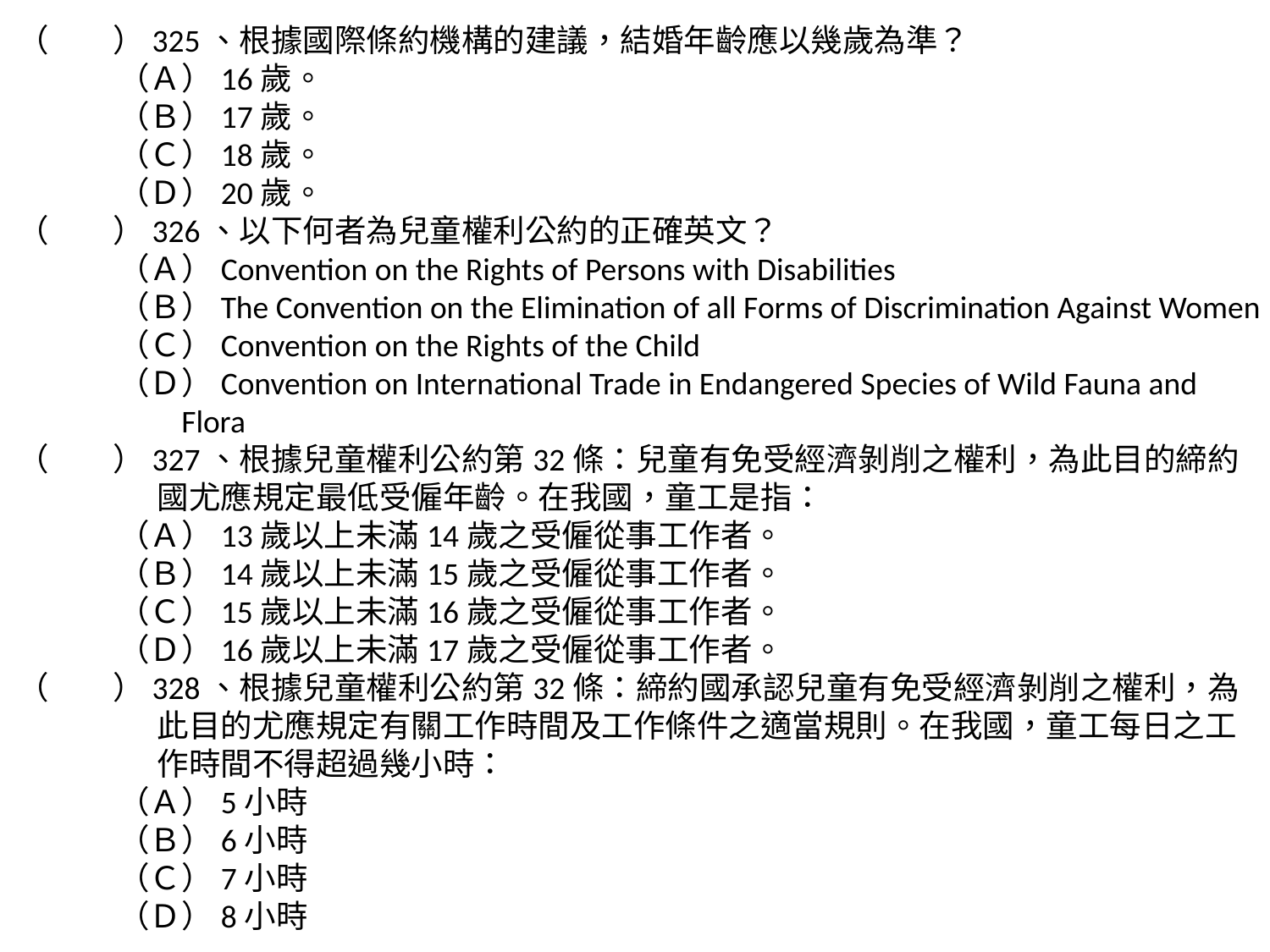

（　　）325、根據國際條約機構的建議，結婚年齡應以幾歲為準？
（Ａ）16歲。
（Ｂ）17歲。
（Ｃ）18歲。
（Ｄ）20歲。
（　　）326、以下何者為兒童權利公約的正確英文？
（Ａ）Convention on the Rights of Persons with Disabilities
（Ｂ）The Convention on the Elimination of all Forms of Discrimination Against Women
（Ｃ）Convention on the Rights of the Child
（Ｄ）Convention on International Trade in Endangered Species of Wild Fauna and Flora
（　　）327、根據兒童權利公約第32條：兒童有免受經濟剝削之權利，為此目的締約國尤應規定最低受僱年齡。在我國，童工是指：
（Ａ）13歲以上未滿14歲之受僱從事工作者。
（Ｂ）14歲以上未滿15歲之受僱從事工作者。
（Ｃ）15歲以上未滿16歲之受僱從事工作者。
（Ｄ）16歲以上未滿17歲之受僱從事工作者。
（　　）328、根據兒童權利公約第32條：締約國承認兒童有免受經濟剝削之權利，為此目的尤應規定有關工作時間及工作條件之適當規則。在我國，童工每日之工作時間不得超過幾小時：
（Ａ）5小時
（Ｂ）6小時
（Ｃ）7小時
（Ｄ）8小時